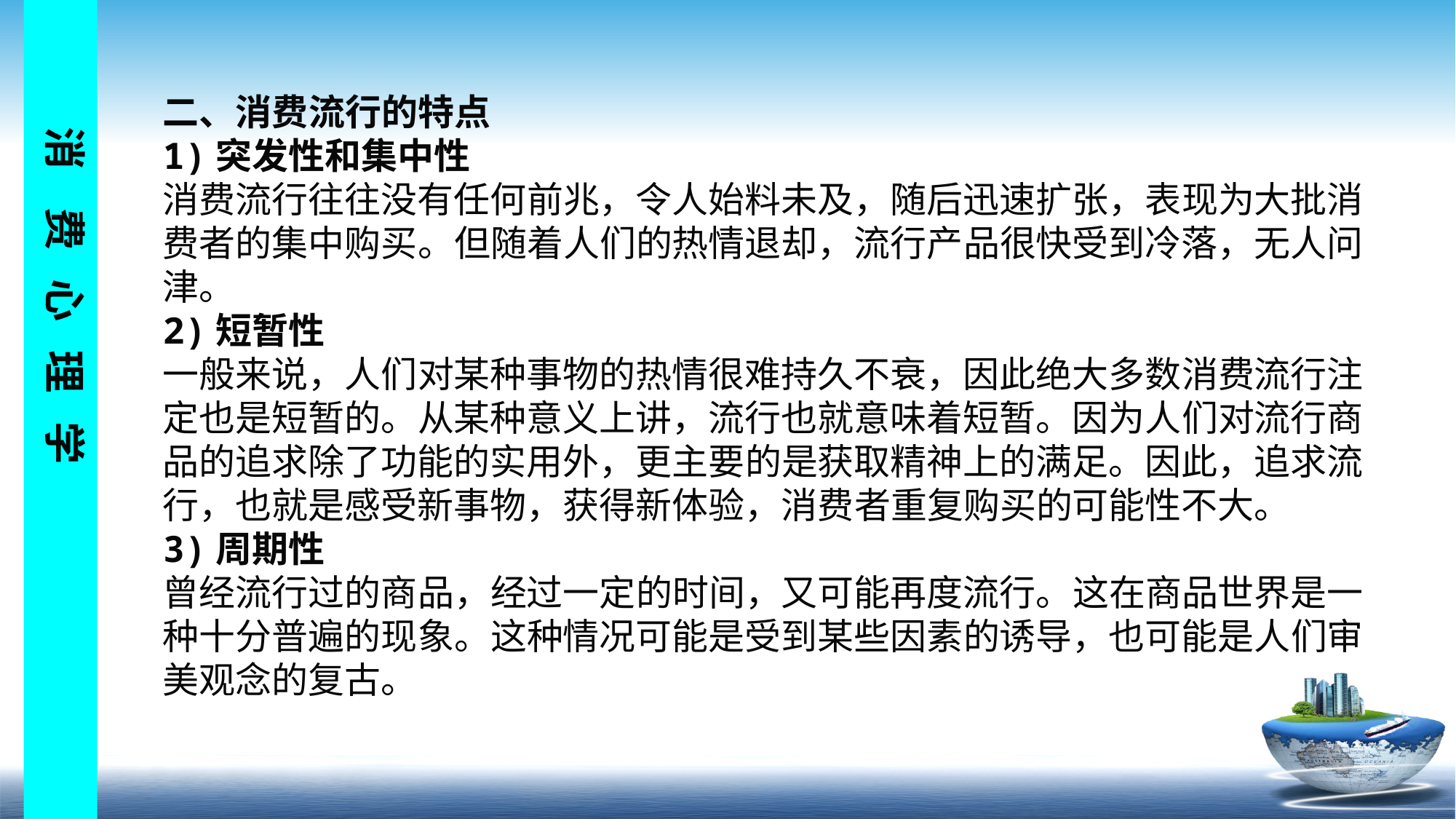

二、消费流行的特点
1)突发性和集中性
消费流行往往没有任何前兆，令人始料未及，随后迅速扩张，表现为大批消费者的集中购买。但随着人们的热情退却，流行产品很快受到冷落，无人问津。
2)短暂性
一般来说，人们对某种事物的热情很难持久不衰，因此绝大多数消费流行注定也是短暂的。从某种意义上讲，流行也就意味着短暂。因为人们对流行商品的追求除了功能的实用外，更主要的是获取精神上的满足。因此，追求流行，也就是感受新事物，获得新体验，消费者重复购买的可能性不大。
3)周期性
曾经流行过的商品，经过一定的时间，又可能再度流行。这在商品世界是一种十分普遍的现象。这种情况可能是受到某些因素的诱导，也可能是人们审美观念的复古。